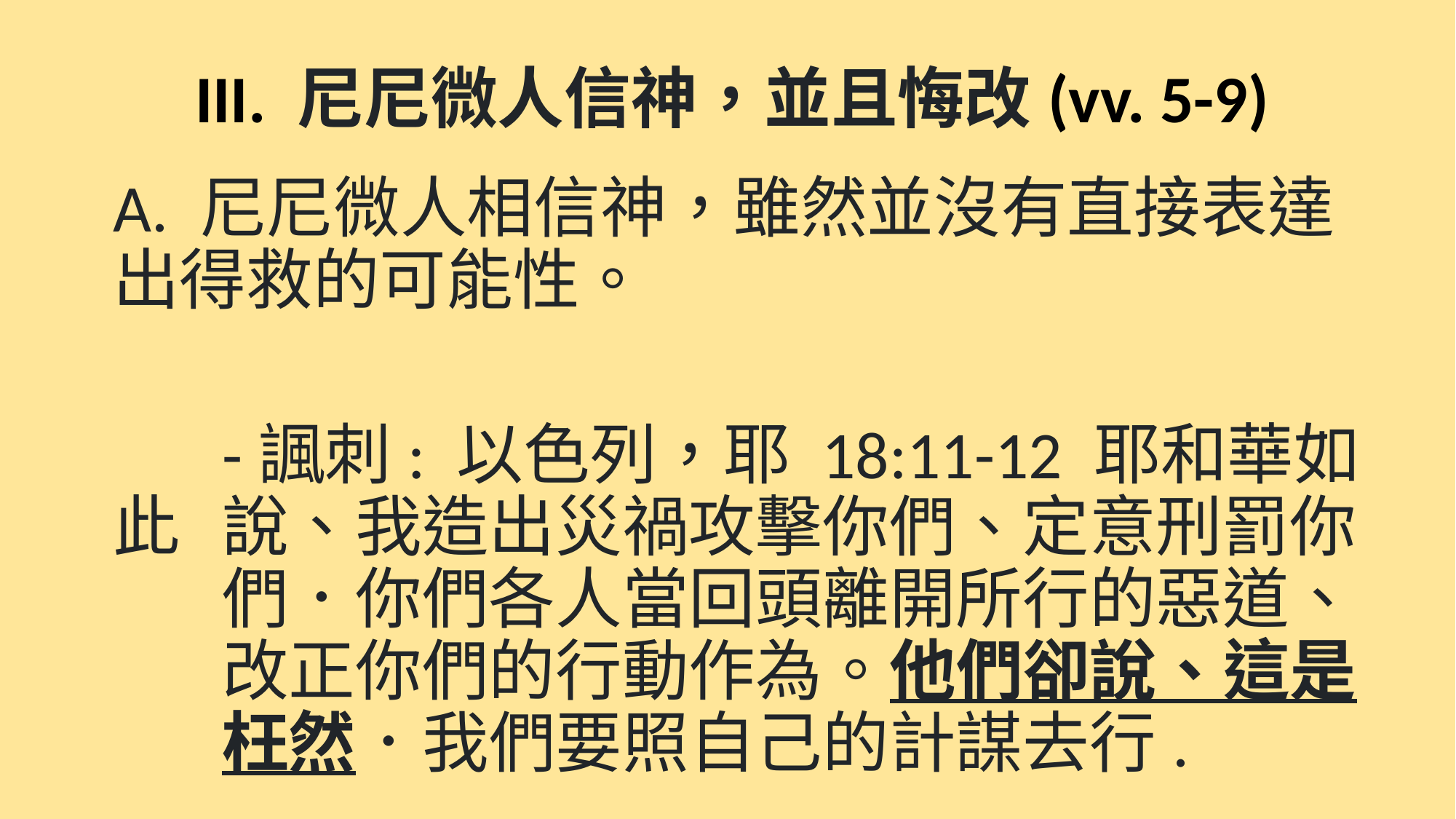

# III. 尼尼微人信神，並且悔改(vv. 5-9)
A. 尼尼微人相信神，雖然並沒有直接表達出得救的可能性。

	-諷刺: 以色列，耶 18:11-12 耶和華如此	說、我造出災禍攻擊你們、定意刑罰你	們．你們各人當回頭離開所行的惡道、	改正你們的行動作為。他們卻說、這是	枉然．我們要照自己的計謀去行.